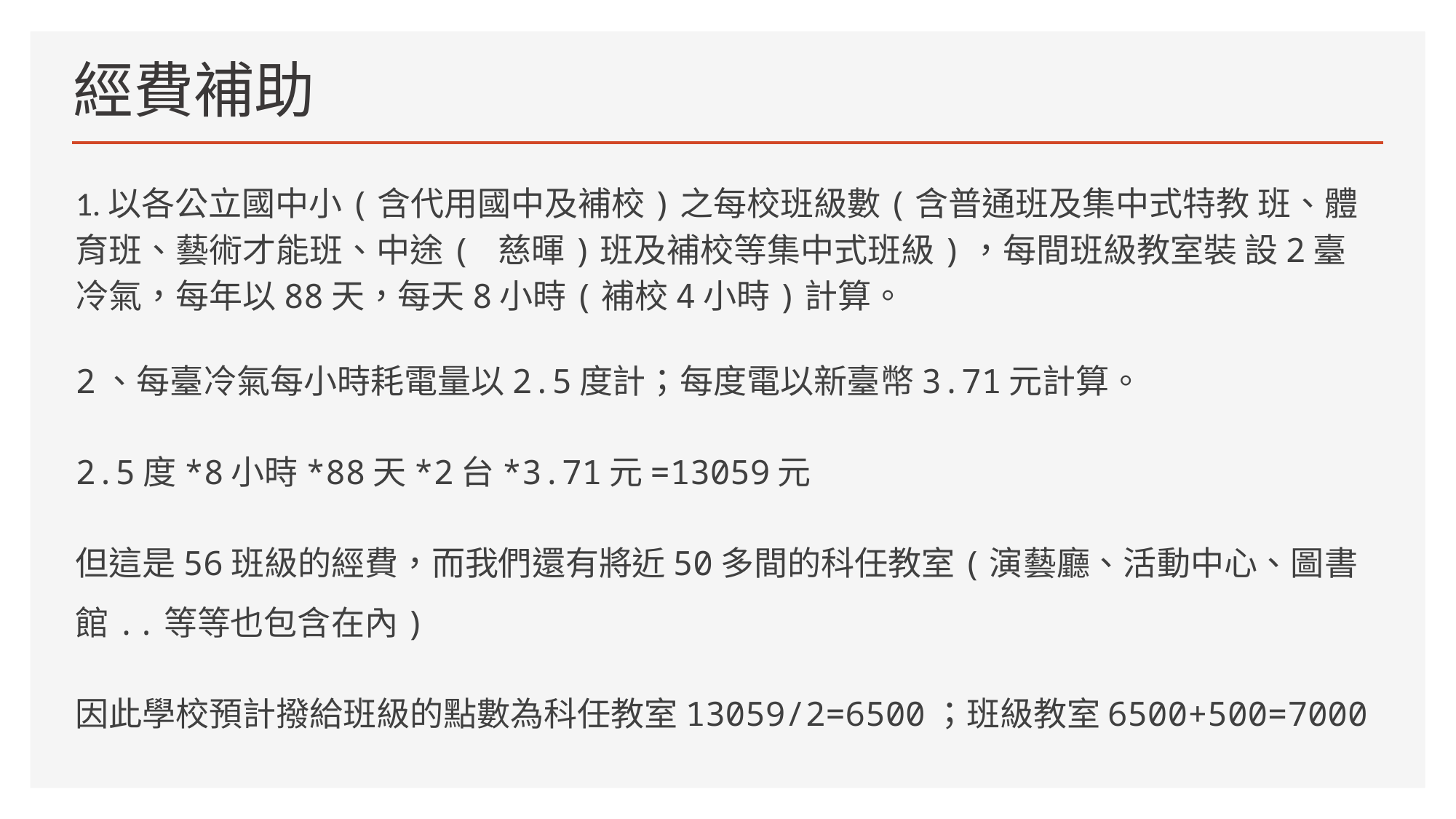

# 經費補助
1.以各公立國中小(含代用國中及補校)之每校班級數(含普通班及集中式特教 班、體育班、藝術才能班、中途( 慈暉)班及補校等集中式班級)，每間班級教室裝 設2臺冷氣，每年以88天，每天8小時(補校4小時)計算。
2、每臺冷氣每小時耗電量以2.5度計；每度電以新臺幣3.71元計算。
2.5度*8小時*88天*2台*3.71元=13059元
但這是56班級的經費，而我們還有將近50多間的科任教室(演藝廳、活動中心、圖書館..等等也包含在內)
因此學校預計撥給班級的點數為科任教室13059/2=6500；班級教室6500+500=7000